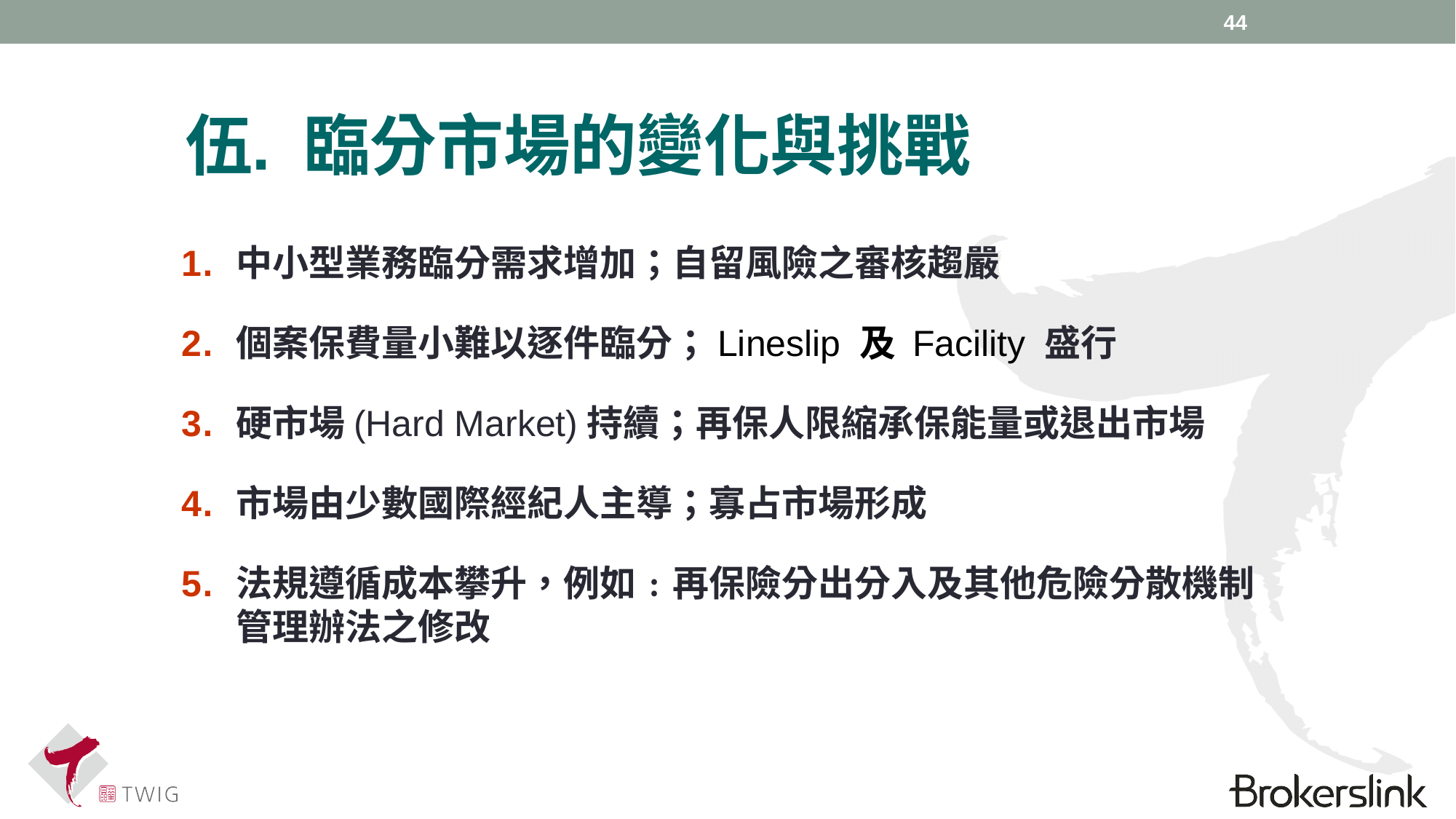

44
臨分市場的變化與挑戰
中小型業務臨分需求增加；自留風險之審核趨嚴
個案保費量小難以逐件臨分；Lineslip 及 Facility 盛行
硬市場(Hard Market)持續；再保人限縮承保能量或退出市場
市場由少數國際經紀人主導；寡占市場形成
法規遵循成本攀升，例如﹕再保險分出分入及其他危險分散機制管理辦法之修改